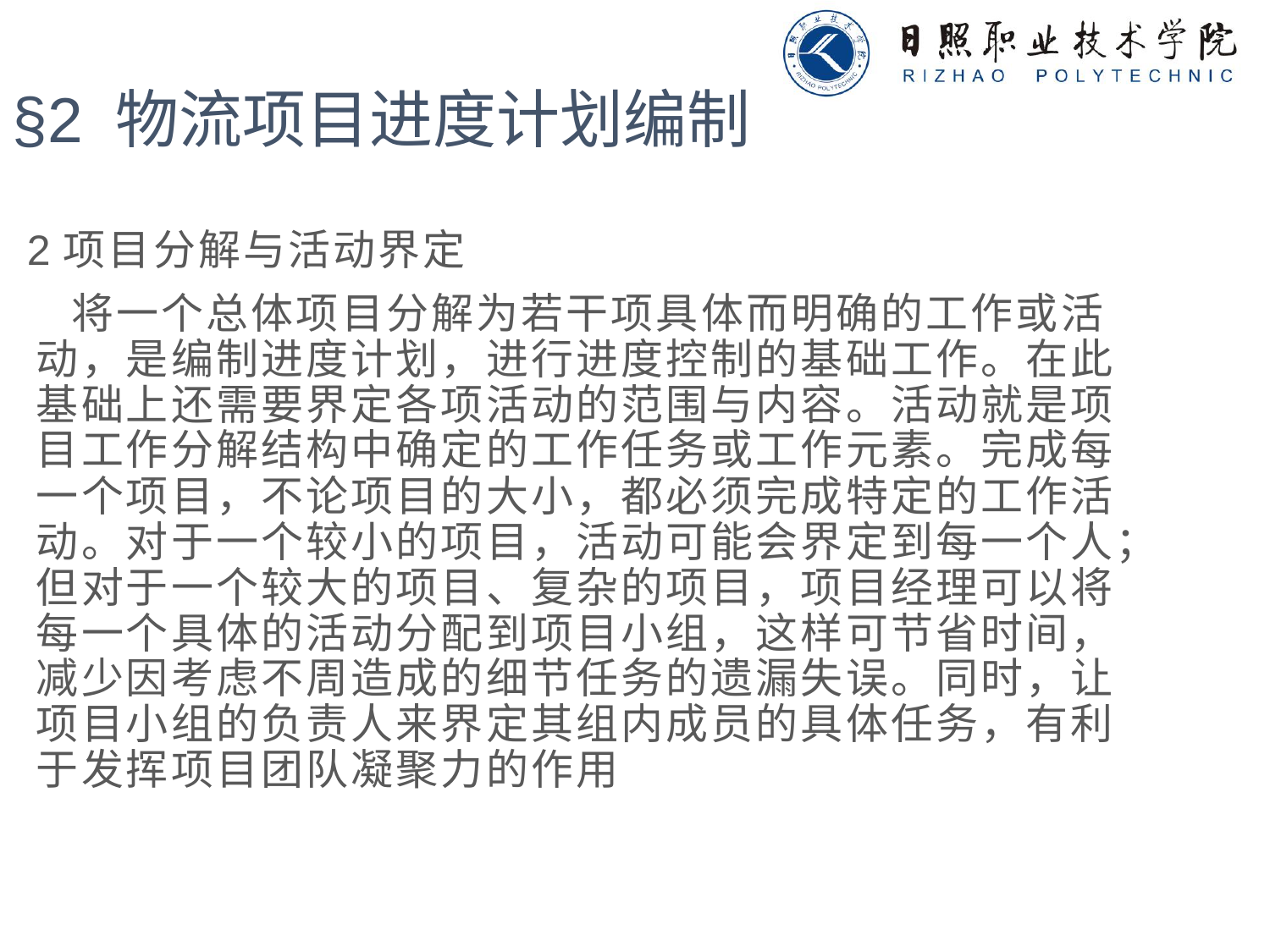

§2 物流项目进度计划编制
 2项目分解与活动界定
    将一个总体项目分解为若干项具体而明确的工作或活动，是编制进度计划，进行进度控制的基础工作。在此基础上还需要界定各项活动的范围与内容。活动就是项目工作分解结构中确定的工作任务或工作元素。完成每一个项目，不论项目的大小，都必须完成特定的工作活动。对于一个较小的项目，活动可能会界定到每一个人；但对于一个较大的项目、复杂的项目，项目经理可以将每一个具体的活动分配到项目小组，这样可节省时间，减少因考虑不周造成的细节任务的遗漏失误。同时，让项目小组的负责人来界定其组内成员的具体任务，有利于发挥项目团队凝聚力的作用